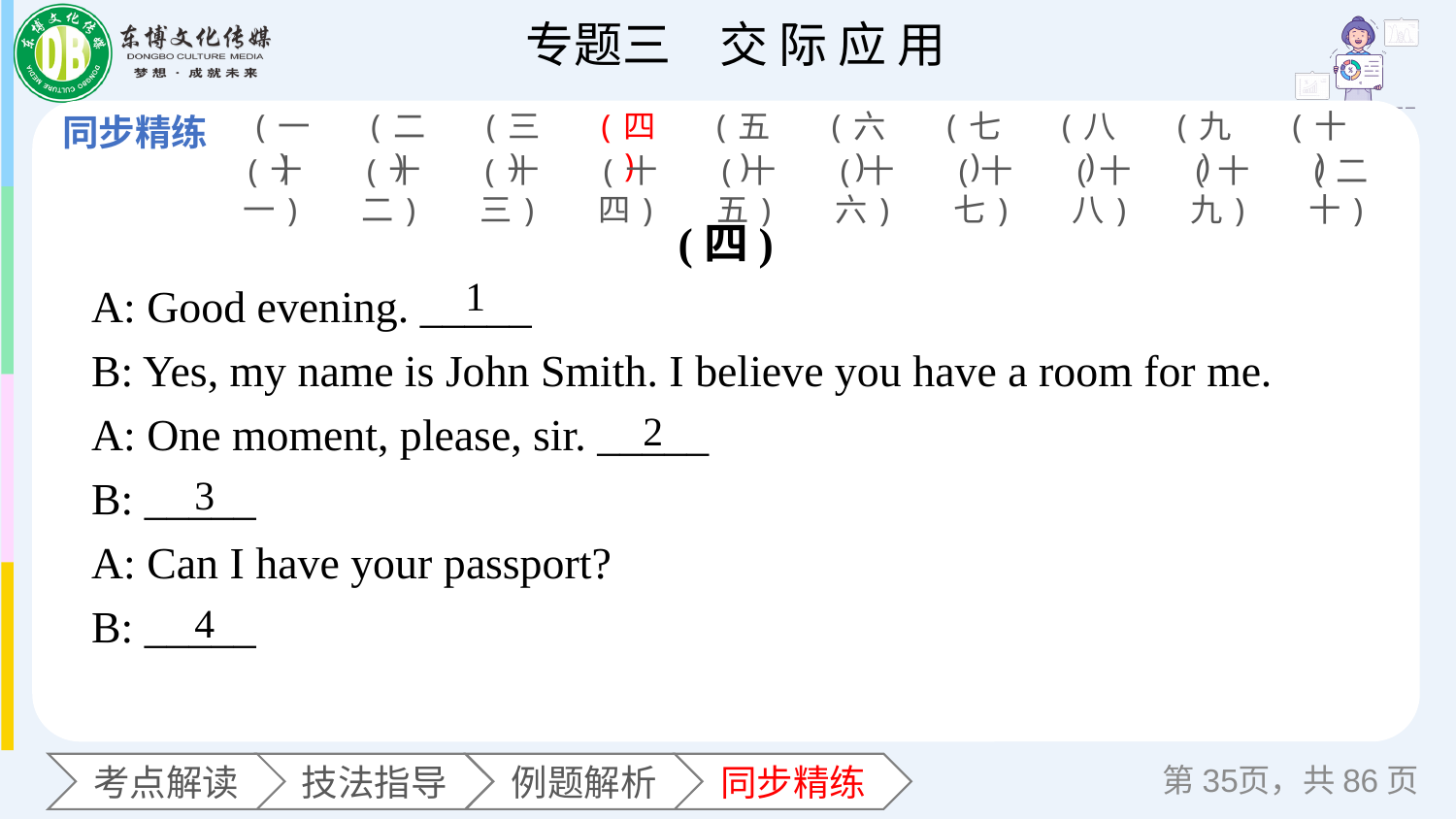

(一)
(二)
(三)
(四)
(五)
(六)
(七)
(八)
(九)
(十)
(十一)
(十二)
(十三)
(十四)
(十五)
(十六)
(十七)
(十八)
(十九)
(二十)
(四)
A: Good evening. _____
B: Yes, my name is John Smith. I believe you have a room for me.
A: One moment, please, sir. _____
B: _____
A: Can I have your passport?
B: _____
1
2
3
4
第35页，共86页